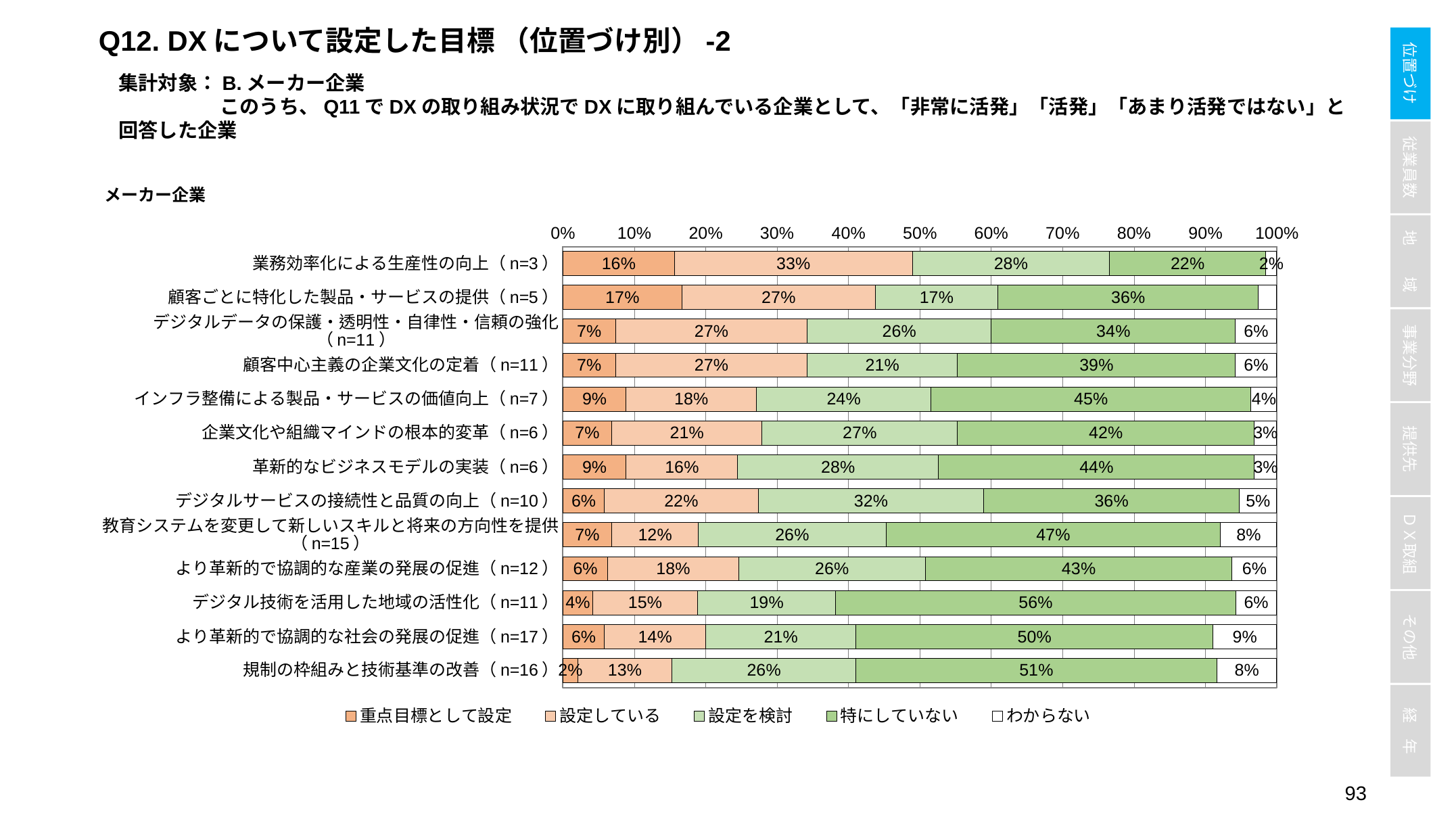

Q12. DXについて設定した目標 （位置づけ別）-2
集計対象：B.メーカー企業
	このうち、Q11でDXの取り組み状況でDXに取り組んでいる企業として、「非常に活発」「活発」「あまり活発ではない」と回答した企業

### Chart

| Category | 重点目標として設定 | 設定している | 設定を検討 | 特にしていない | わからない |
|---|---|---|---|---|---|
| 業務効率化による生産性の向上（n=3） | 0.15625 | 0.3333333333333333 | 0.2760416666666667 | 0.21875 | 0.015625 |
| 顧客ごとに特化した製品・サービスの提供（n=5） | 0.16666666666666666 | 0.2708333333333333 | 0.171875 | 0.3645833333333333 | 0.026041666666666668 |
| デジタルデータの保護・透明性・自律性・信頼の強化（n=11） | 0.07368421052631578 | 0.26842105263157895 | 0.2578947368421053 | 0.34210526315789475 | 0.05789473684210526 |
| 顧客中心主義の企業文化の定着（n=11） | 0.07368421052631578 | 0.26842105263157895 | 0.21052631578947367 | 0.3894736842105263 | 0.05789473684210526 |
| インフラ整備による製品・サービスの価値向上（n=7） | 0.08854166666666667 | 0.18229166666666666 | 0.24479166666666666 | 0.4479166666666667 | 0.036458333333333336 |
| 企業文化や組織マインドの根本的変革（n=6） | 0.06842105263157895 | 0.21052631578947367 | 0.2736842105263158 | 0.41578947368421054 | 0.031578947368421054 |
| 革新的なビジネスモデルの実装（n=6） | 0.08854166666666667 | 0.15625 | 0.28125 | 0.4427083333333333 | 0.03125 |
| デジタルサービスの接続性と品質の向上（n=10） | 0.05789473684210526 | 0.21578947368421053 | 0.3157894736842105 | 0.35789473684210527 | 0.05263157894736842 |
| 教育システムを変更して新しいスキルと将来の方向性を提供（n=15） | 0.06842105263157895 | 0.12105263157894737 | 0.2631578947368421 | 0.46842105263157896 | 0.07894736842105263 |
| より革新的で協調的な産業の発展の促進（n=12） | 0.06282722513089005 | 0.18324607329842932 | 0.2617801047120419 | 0.4293193717277487 | 0.06282722513089005 |
| デジタル技術を活用した地域の活性化（n=11） | 0.041884816753926704 | 0.14659685863874344 | 0.193717277486911 | 0.5602094240837696 | 0.05759162303664921 |
| より革新的で協調的な社会の発展の促進（n=17） | 0.05789473684210526 | 0.14210526315789473 | 0.21052631578947367 | 0.5 | 0.08947368421052632 |
| 規制の枠組みと技術基準の改善（n=16） | 0.021052631578947368 | 0.13157894736842105 | 0.2578947368421053 | 0.5052631578947369 | 0.08421052631578947 |
93